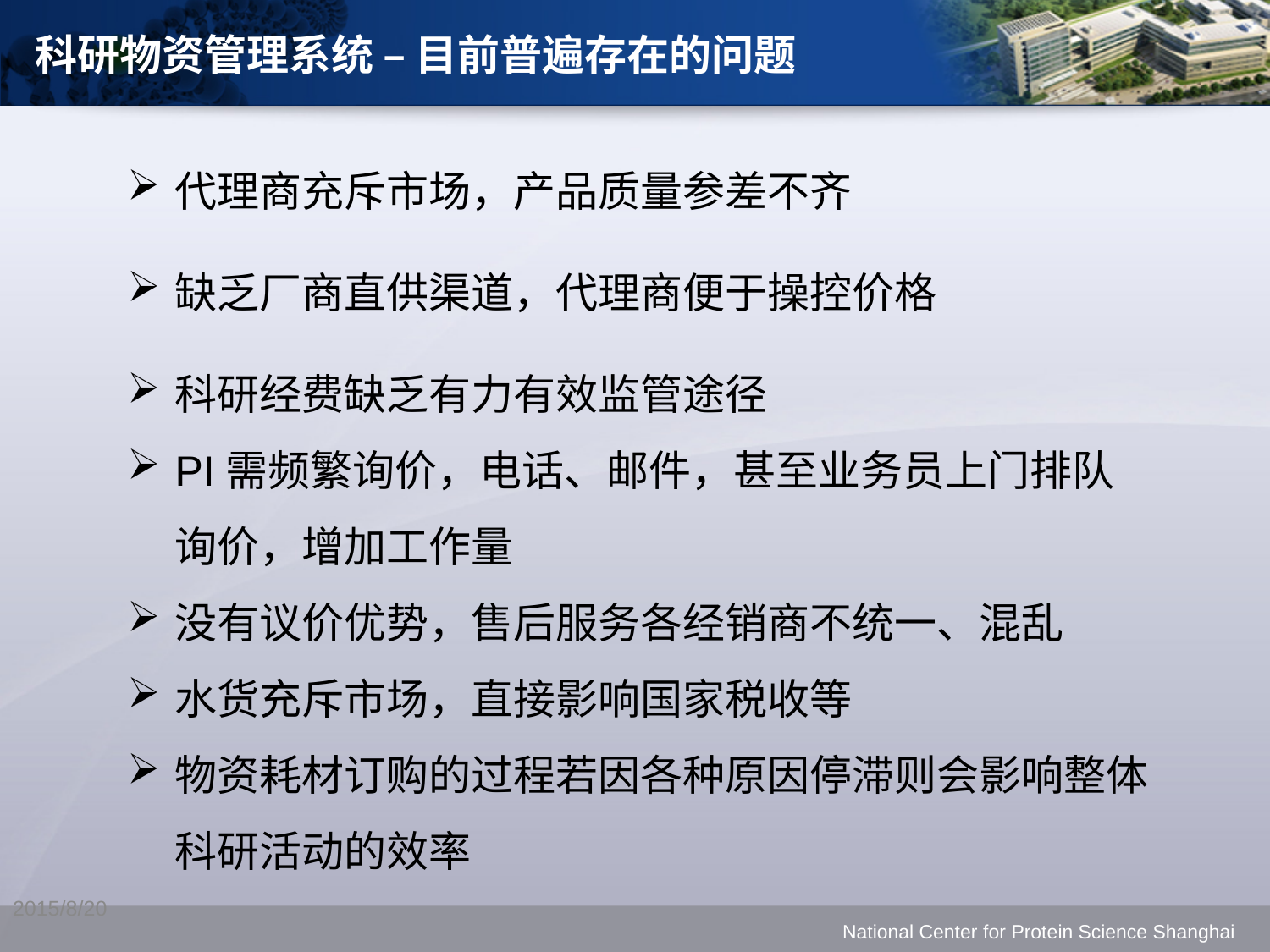

科研物资管理系统 – 目前普遍存在的问题
代理商充斥市场，产品质量参差不齐
缺乏厂商直供渠道，代理商便于操控价格
科研经费缺乏有力有效监管途径
PI需频繁询价，电话、邮件，甚至业务员上门排队询价，增加工作量
没有议价优势，售后服务各经销商不统一、混乱
水货充斥市场，直接影响国家税收等
物资耗材订购的过程若因各种原因停滞则会影响整体科研活动的效率
2015/8/20